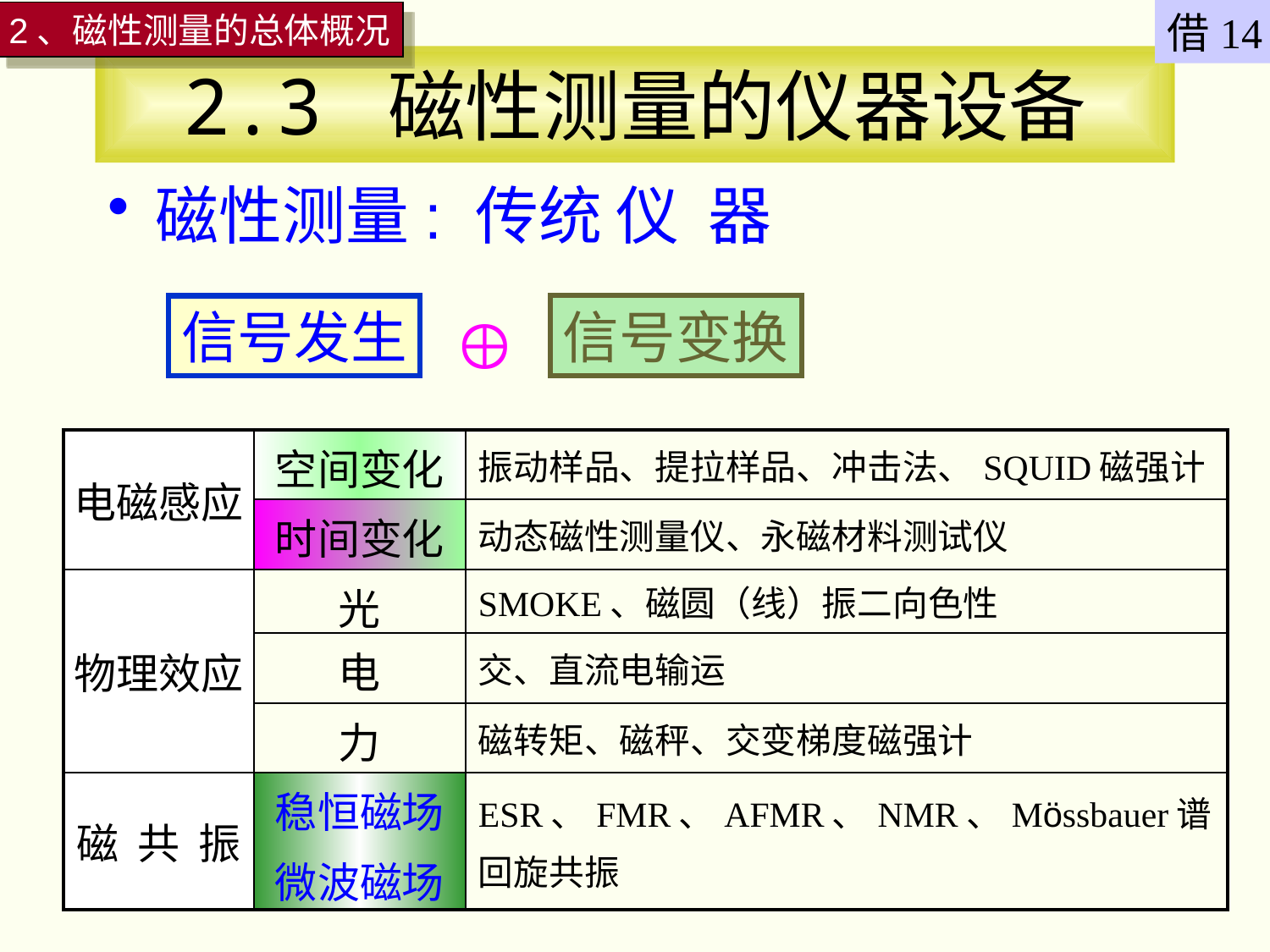

借14
2、磁性测量的总体概况
# 2.3 磁性测量的仪器设备
磁性测量: 传统 仪  器
⊕
信号变换
信号发生
| 电磁感应 | 空间变化 | 振动样品、提拉样品、冲击法、SQUID磁强计 |
| --- | --- | --- |
|  | 时间变化 | 动态磁性测量仪、永磁材料测试仪 |
| 物理效应 | 光 | SMOKE、磁圆（线）振二向色性 |
|  | 电 | 交、直流电输运 |
|  | 力 | 磁转矩、磁秤、交变梯度磁强计 |
| 磁 共 振 | 稳恒磁场 微波磁场 | ESR、FMR、AFMR、NMR、Mössbauer谱 回旋共振 |